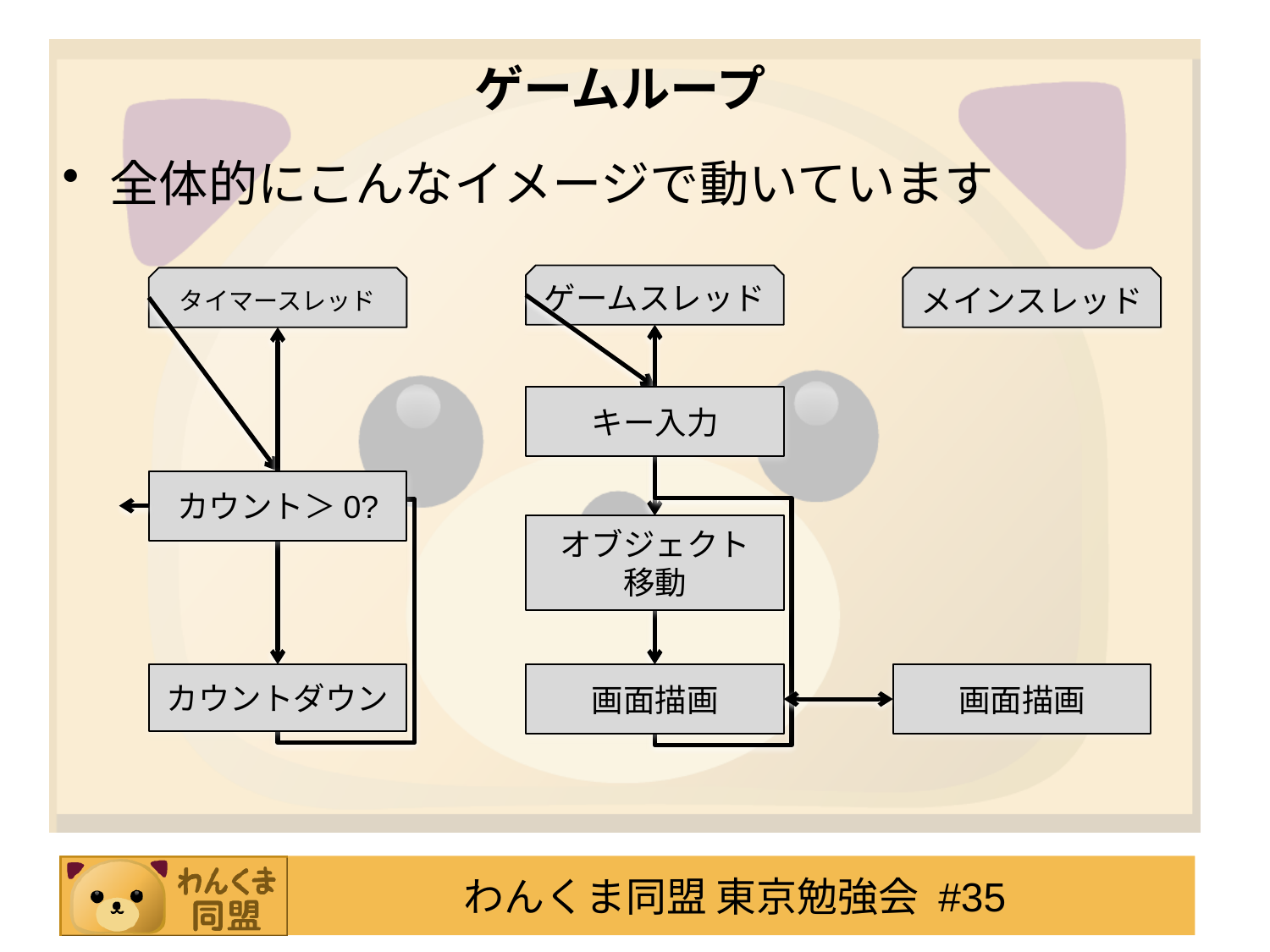

# ゲームループ

全体的にこんなイメージで動いています
ゲームスレッド
タイマースレッド
メインスレッド
キー入力
カウント＞0?
オブジェクト
移動
カウントダウン
画面描画
画面描画